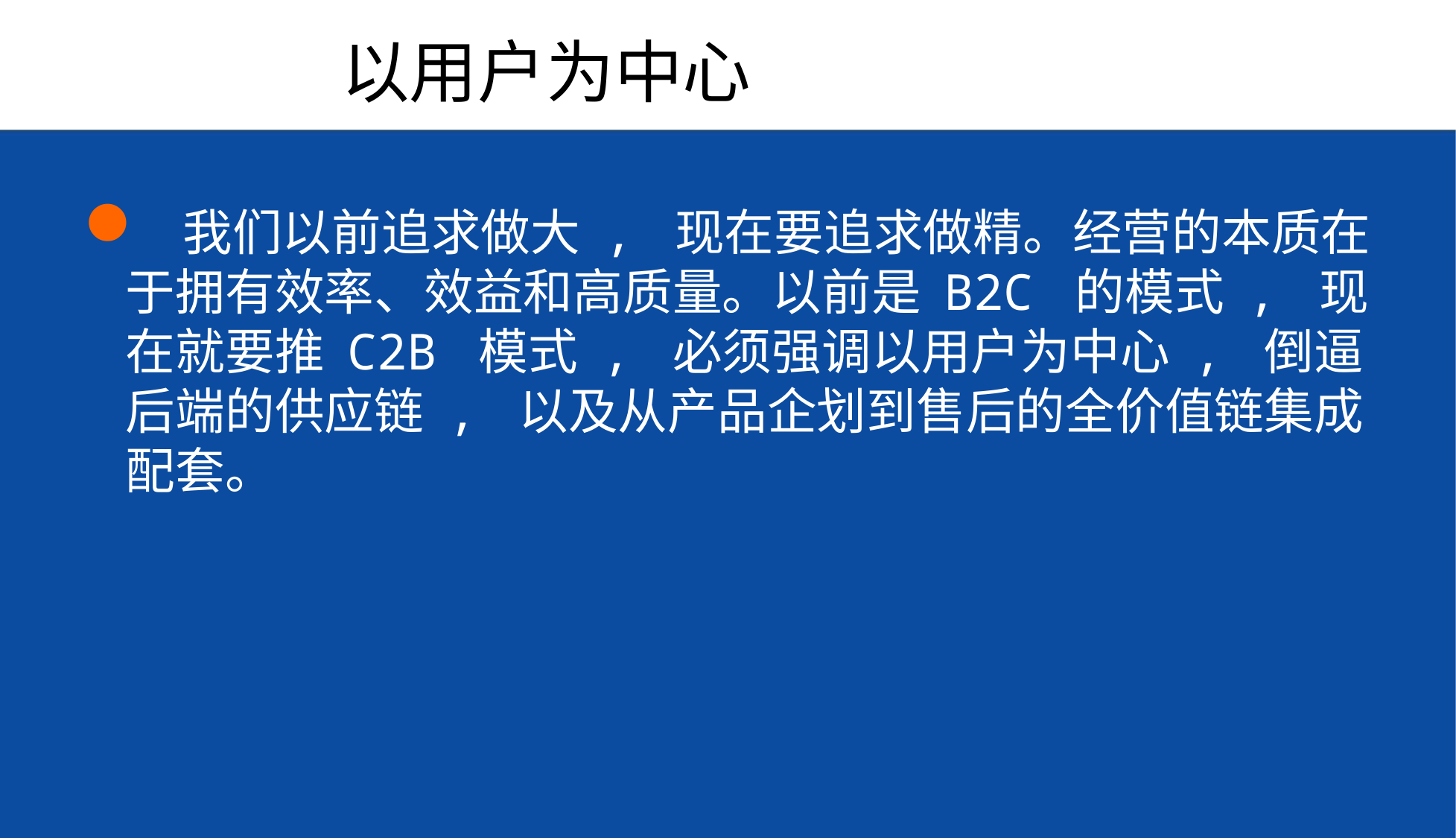

我们以前追求做大 , 现在要追求做精。经营的本质在于拥有效率、效益和高质量。以前是 B2C 的模式 , 现在就要推 C2B 模式 , 必须强调以用户为中心 , 倒逼后端的供应链 , 以及从产品企划到售后的全价值链集成配套。

以用户为中心